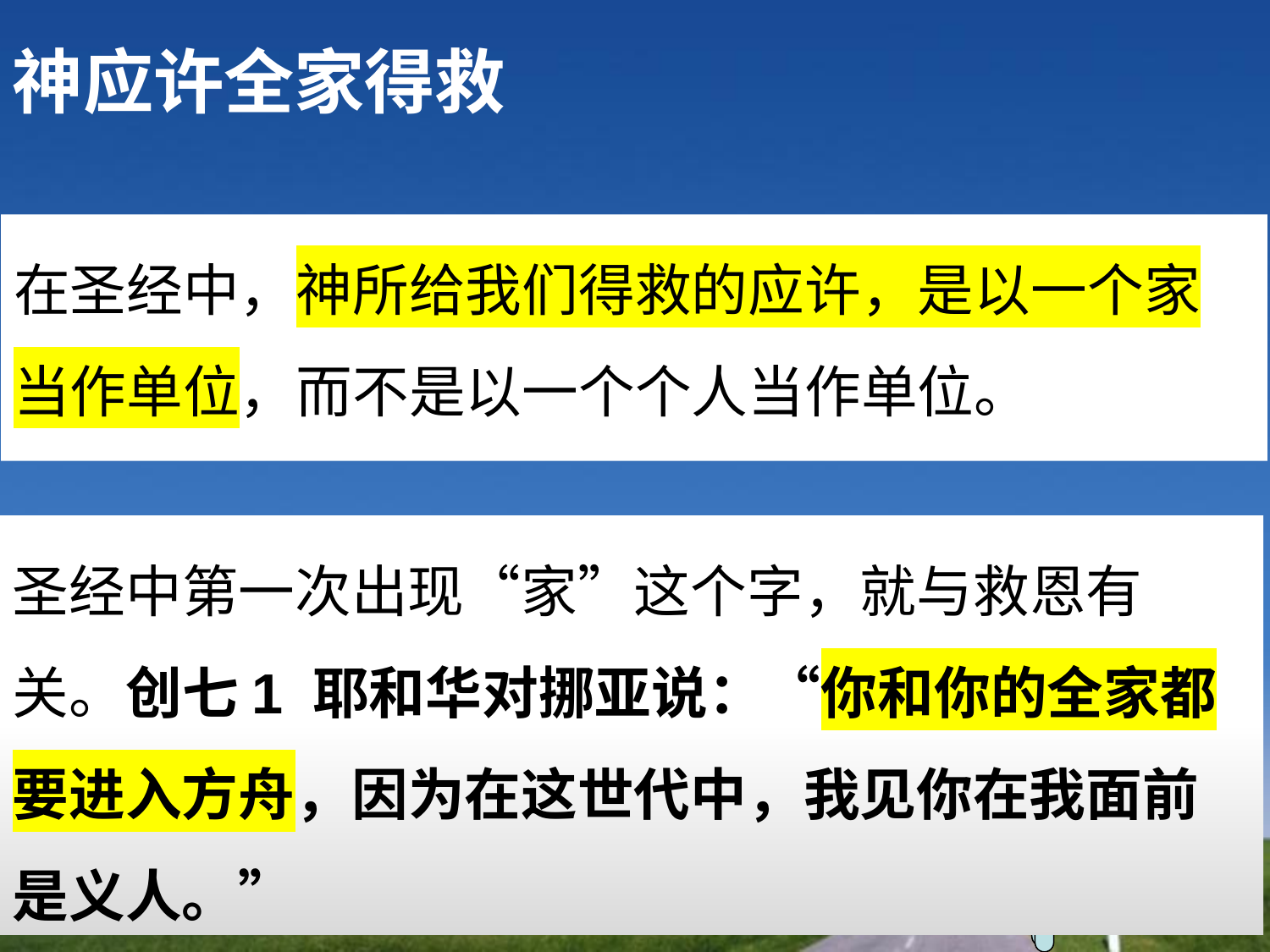

神应许全家得救
在圣经中，神所给我们得救的应许，是以一个家当作单位，而不是以一个个人当作单位。

圣经中第一次出现“家”这个字，就与救恩有关。创七1 耶和华对挪亚说：“你和你的全家都要进入方舟，因为在这世代中，我见你在我面前是义人。”
神经纶中的经营
讲真理传福音